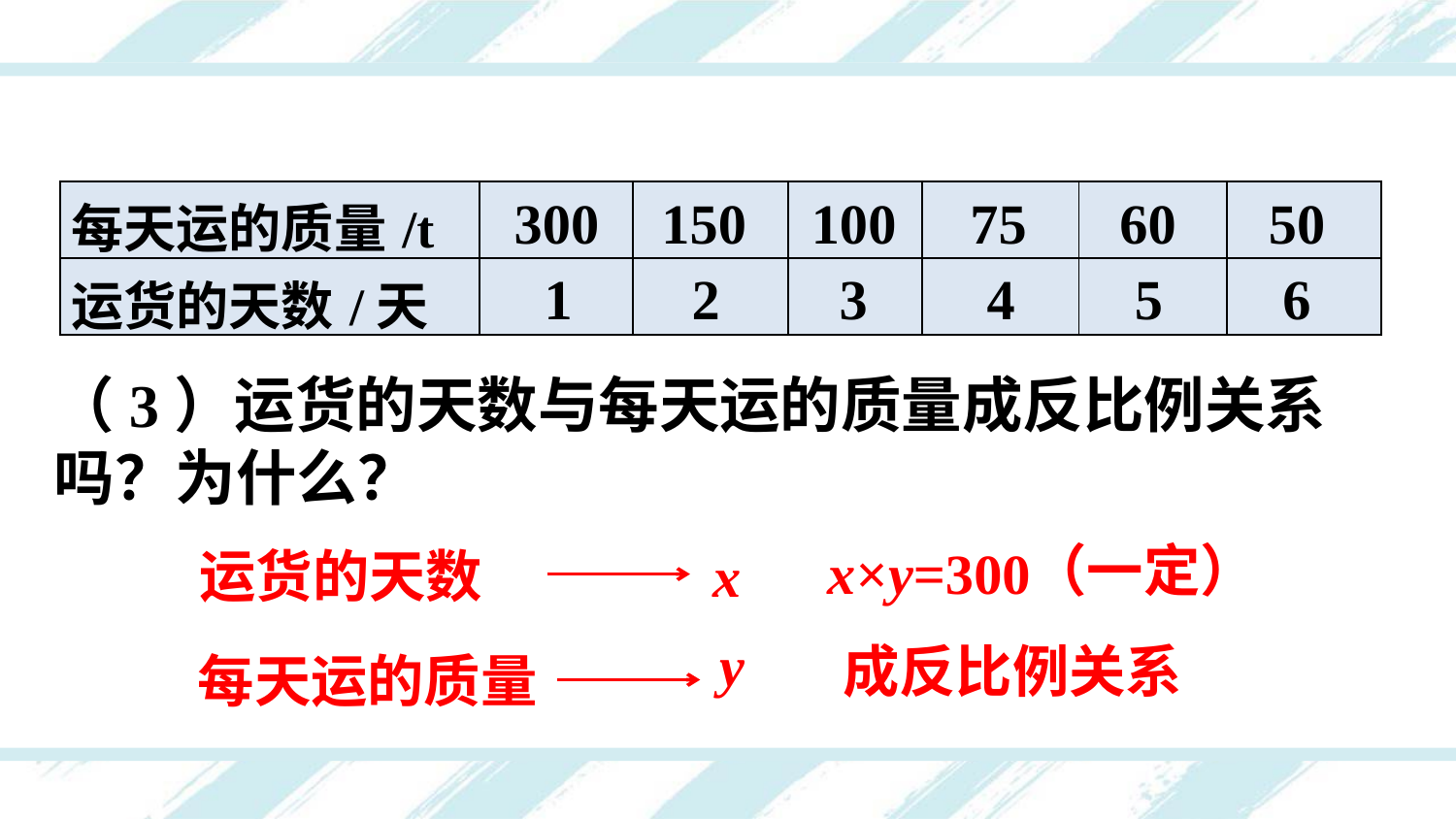

300
150
100
75
60
50
| 每天运的质量/t |  |  |  |  |  |  |
| --- | --- | --- | --- | --- | --- | --- |
| 运货的天数/天 |  |  |  |  |  |  |
1
2
3
4
5
6
（3）运货的天数与每天运的质量成反比例关系吗？为什么？
（一定）
x×y=300
运货的天数
x
y
成反比例关系
每天运的质量